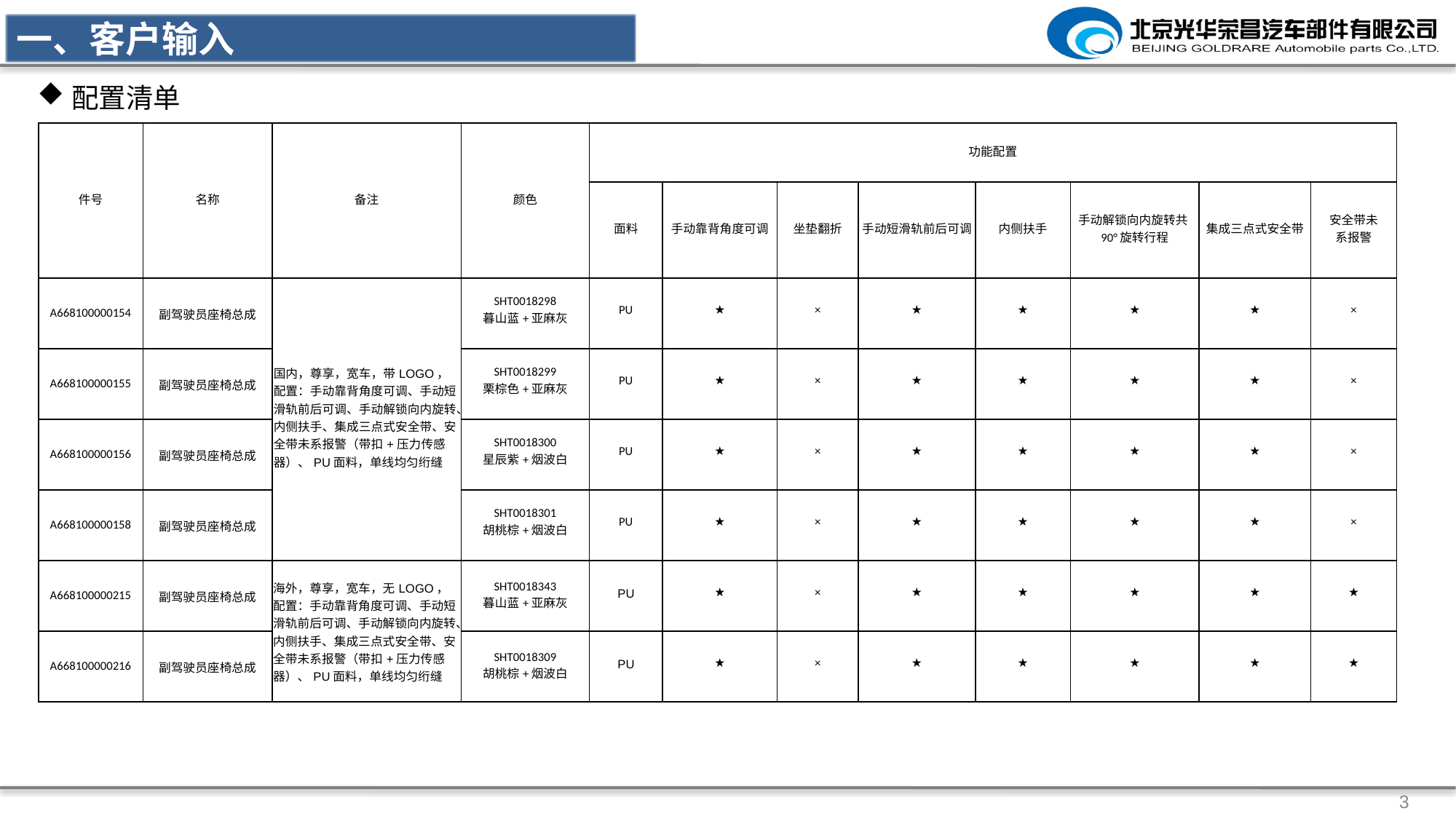

一、客户输入
配置清单
| 件号 | 名称 | 备注 | 颜色 | 功能配置 |  |  |  |  |  |  |  |
| --- | --- | --- | --- | --- | --- | --- | --- | --- | --- | --- | --- |
|  |  |  |  | 面料 | 手动靠背角度可调 | 坐垫翻折 | 手动短滑轨前后可调 | 内侧扶手 | 手动解锁向内旋转共90°旋转行程 | 集成三点式安全带 | 安全带未 系报警 |
| A668100000154 | 副驾驶员座椅总成 | 国内，尊享，宽车，带LOGO，配置：手动靠背角度可调、手动短滑轨前后可调、手动解锁向内旋转、内侧扶手、集成三点式安全带、安全带未系报警（带扣+压力传感器）、PU面料，单线均匀绗缝 | SHT0018298 暮山蓝+亚麻灰 | PU | ★ | × | ★ | ★ | ★ | ★ | × |
| A668100000155 | 副驾驶员座椅总成 |  | SHT0018299 栗棕色+亚麻灰 | PU | ★ | × | ★ | ★ | ★ | ★ | × |
| A668100000156 | 副驾驶员座椅总成 |  | SHT0018300 星辰紫+烟波白 | PU | ★ | × | ★ | ★ | ★ | ★ | × |
| A668100000158 | 副驾驶员座椅总成 |  | SHT0018301 胡桃棕+烟波白 | PU | ★ | × | ★ | ★ | ★ | ★ | × |
| A668100000215 | 副驾驶员座椅总成 | 海外，尊享，宽车，无LOGO，配置：手动靠背角度可调、手动短滑轨前后可调、手动解锁向内旋转、内侧扶手、集成三点式安全带、安全带未系报警（带扣+压力传感器）、PU面料，单线均匀绗缝 | SHT0018343 暮山蓝+亚麻灰 | PU | ★ | × | ★ | ★ | ★ | ★ | ★ |
| A668100000216 | 副驾驶员座椅总成 |  | SHT0018309 胡桃棕+烟波白 | PU | ★ | × | ★ | ★ | ★ | ★ | ★ |